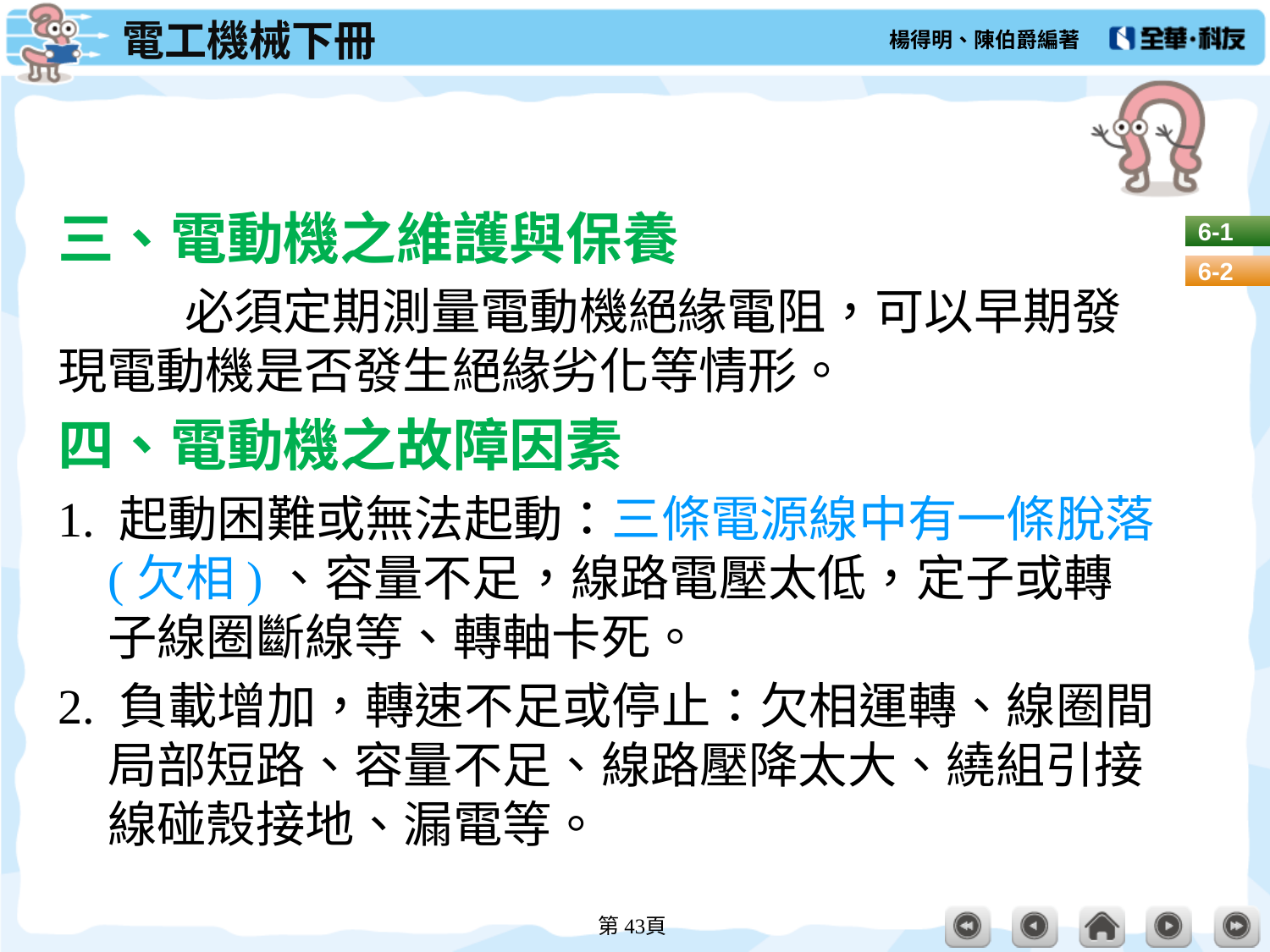

#
三、電動機之維護與保養
	必須定期測量電動機絕緣電阻，可以早期發現電動機是否發生絕緣劣化等情形。
四、電動機之故障因素
1. 起動困難或無法起動：三條電源線中有一條脫落
(欠相)、容量不足，線路電壓太低，定子或轉子線圈斷線等、轉軸卡死。
2. 負載增加，轉速不足或停止：欠相運轉、線圈間局部短路、容量不足、線路壓降太大、繞組引接線碰殼接地、漏電等。